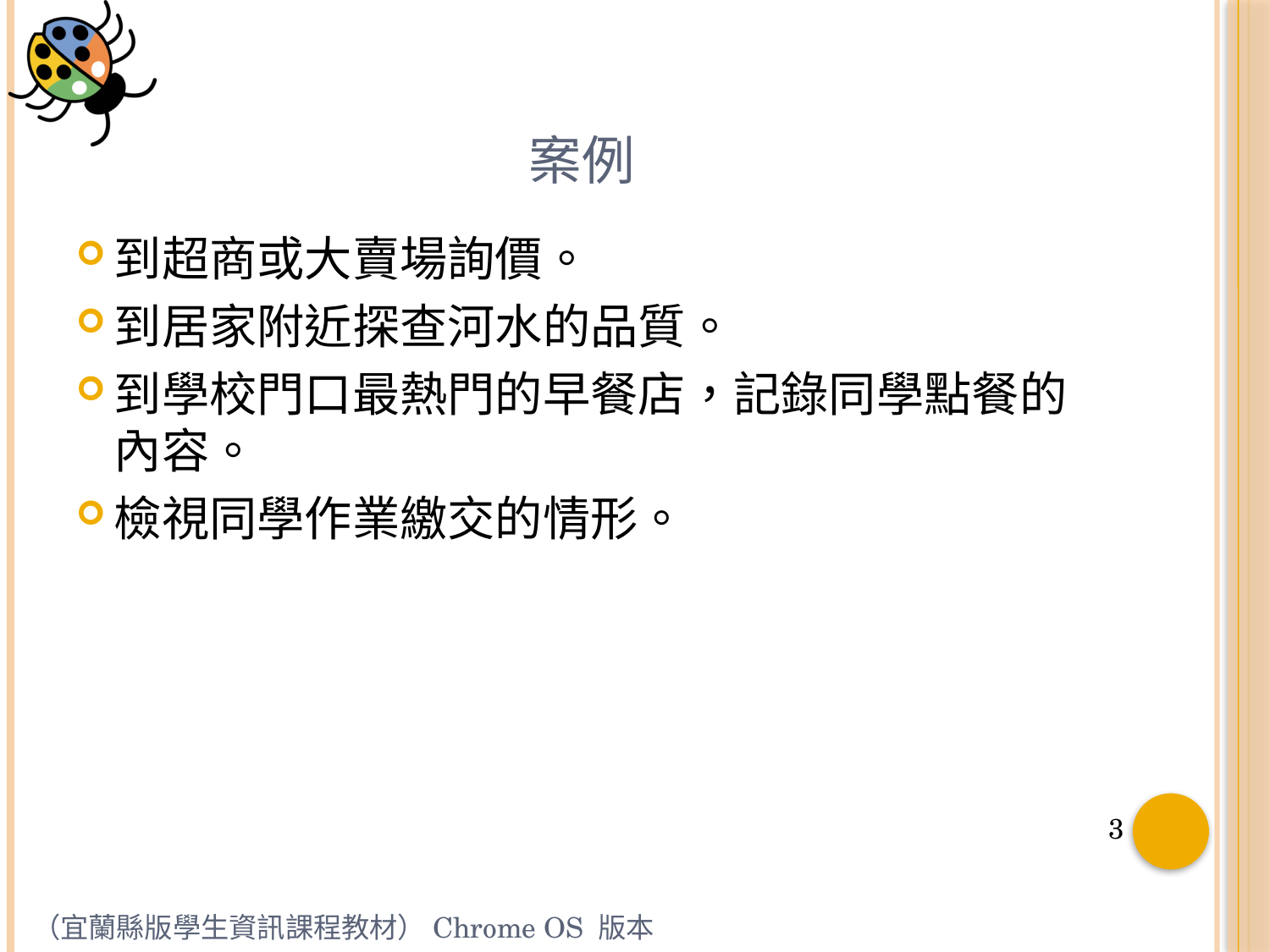

# 案例
到超商或大賣場詢價。
到居家附近探查河水的品質。
到學校門口最熱門的早餐店，記錄同學點餐的內容。
檢視同學作業繳交的情形。

（宜蘭縣版學生資訊課程教材）Chrome OS 版本